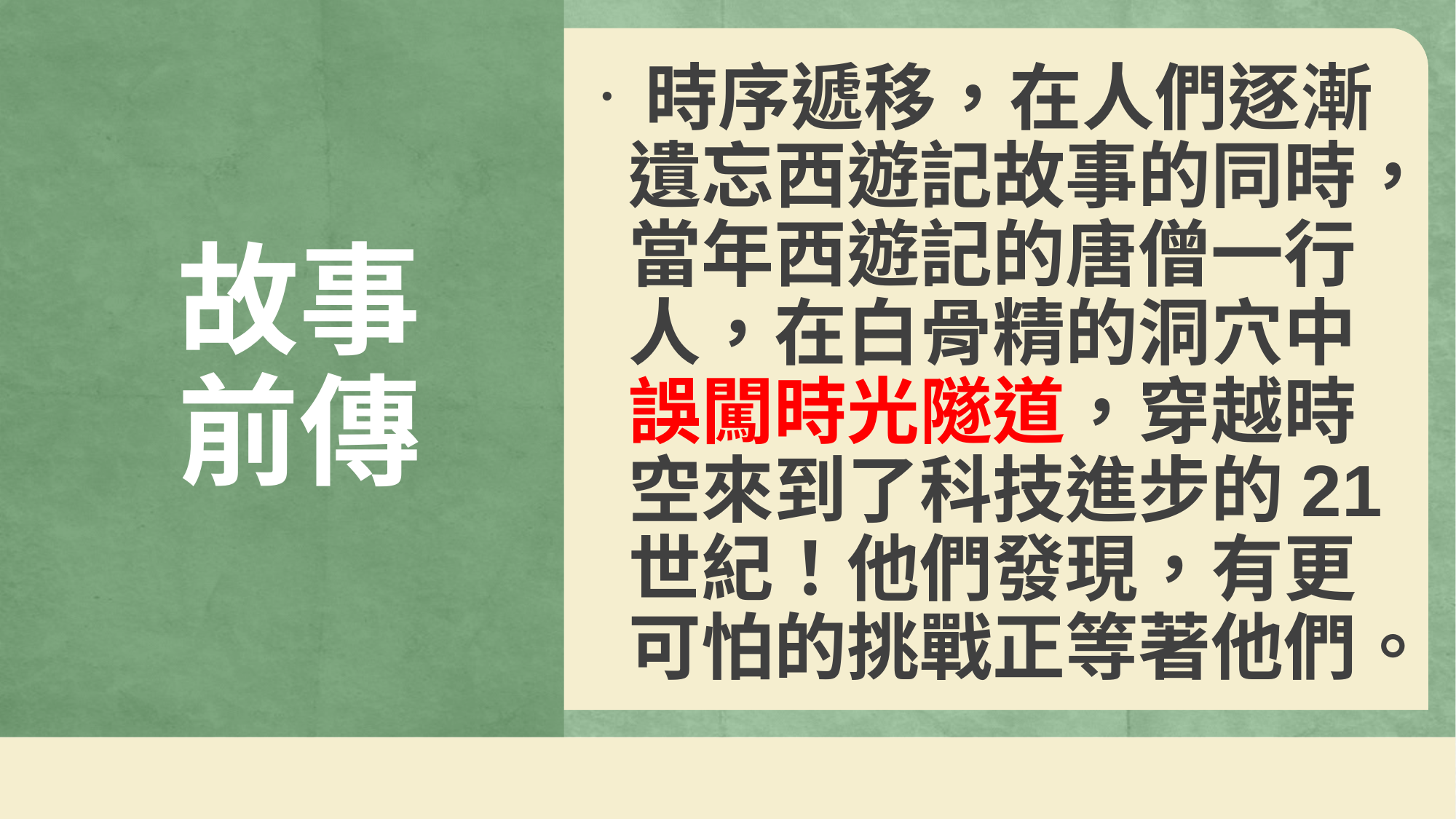

時序遞移，在人們逐漸遺忘西遊記故事的同時，當年西遊記的唐僧一行人，在白骨精的洞穴中誤闖時光隧道，穿越時空來到了科技進步的21世紀！他們發現，有更可怕的挑戰正等著他們。

# 故事 前傳